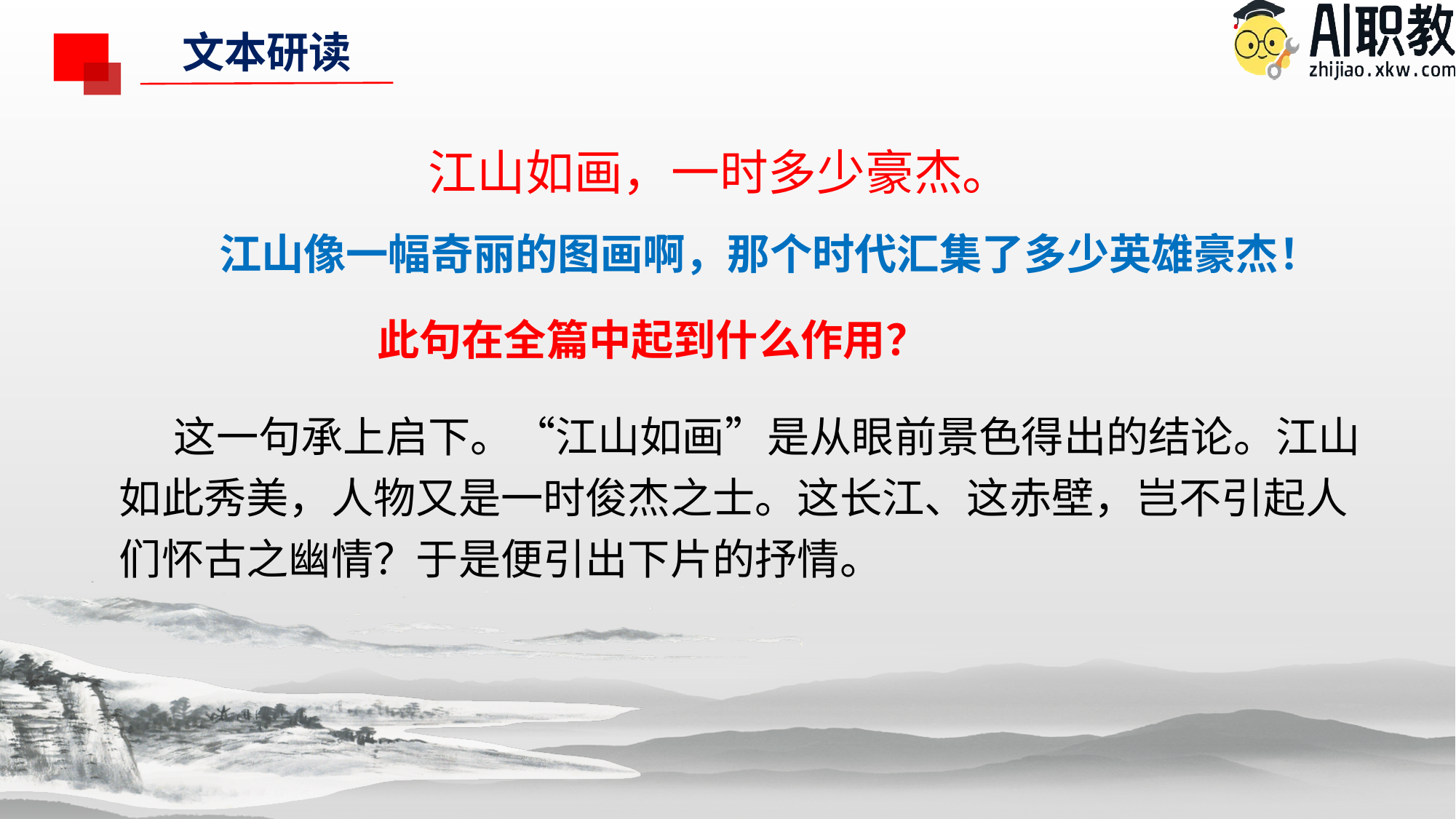

文本研读

江山如画，一时多少豪杰。
    江山像一幅奇丽的图画啊，那个时代汇集了多少英雄豪杰！
    此句在全篇中起到什么作用？
这一句承上启下。“江山如画”是从眼前景色得出的结论。江山如此秀美，人物又是一时俊杰之士。这长江、这赤壁，岂不引起人们怀古之幽情？于是便引出下片的抒情。